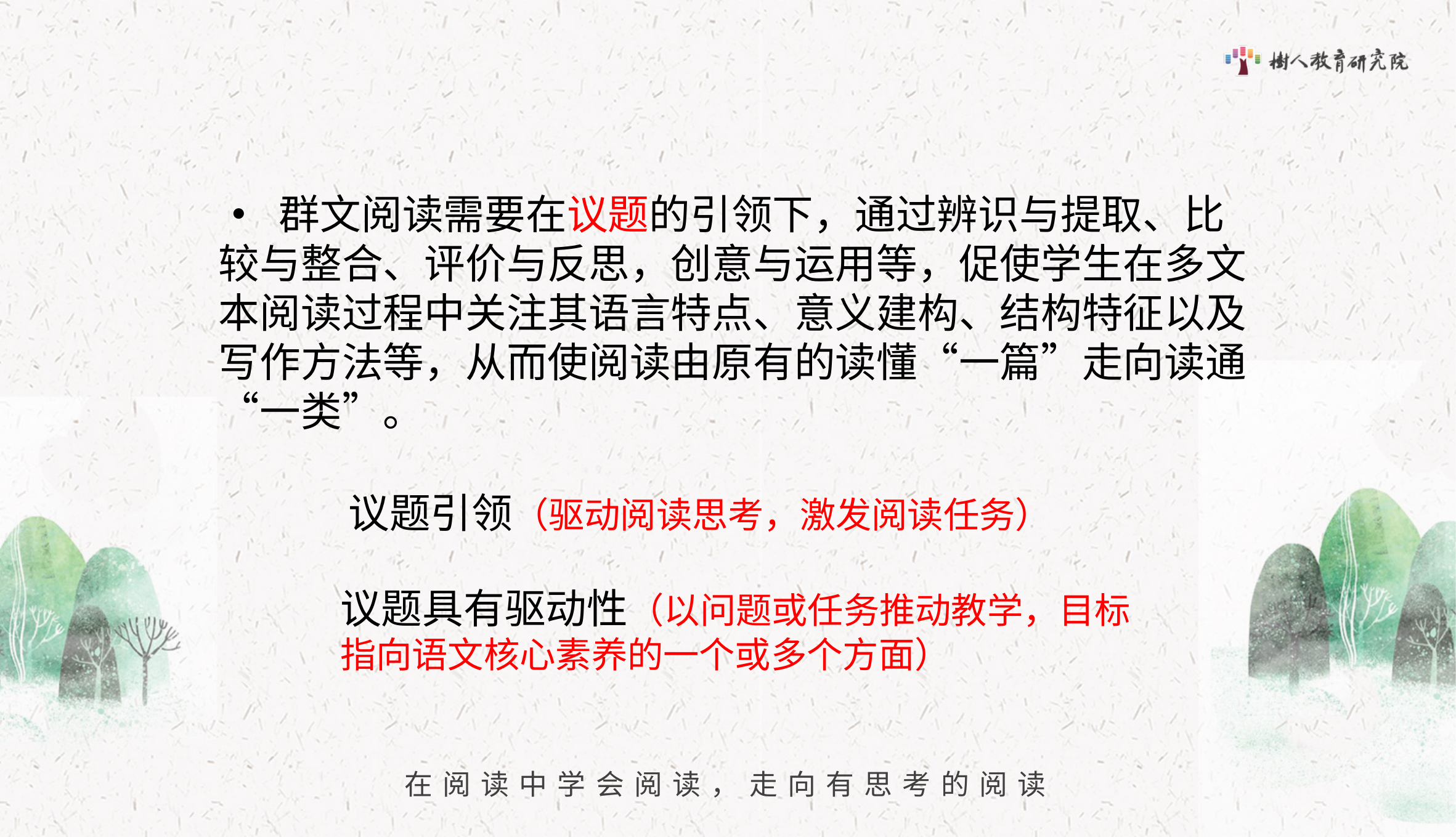

• 群文阅读需要在议题的引领下，通过辨识与提取、比较与整合、评价与反思，创意与运用等，促使学生在多文本阅读过程中关注其语言特点、意义建构、结构特征以及写作方法等，从而使阅读由原有的读懂“一篇”走向读通“一类”。
 议题引领（驱动阅读思考，激发阅读任务）
议题具有驱动性（以问题或任务推动教学，目标指向语文核心素养的一个或多个方面）